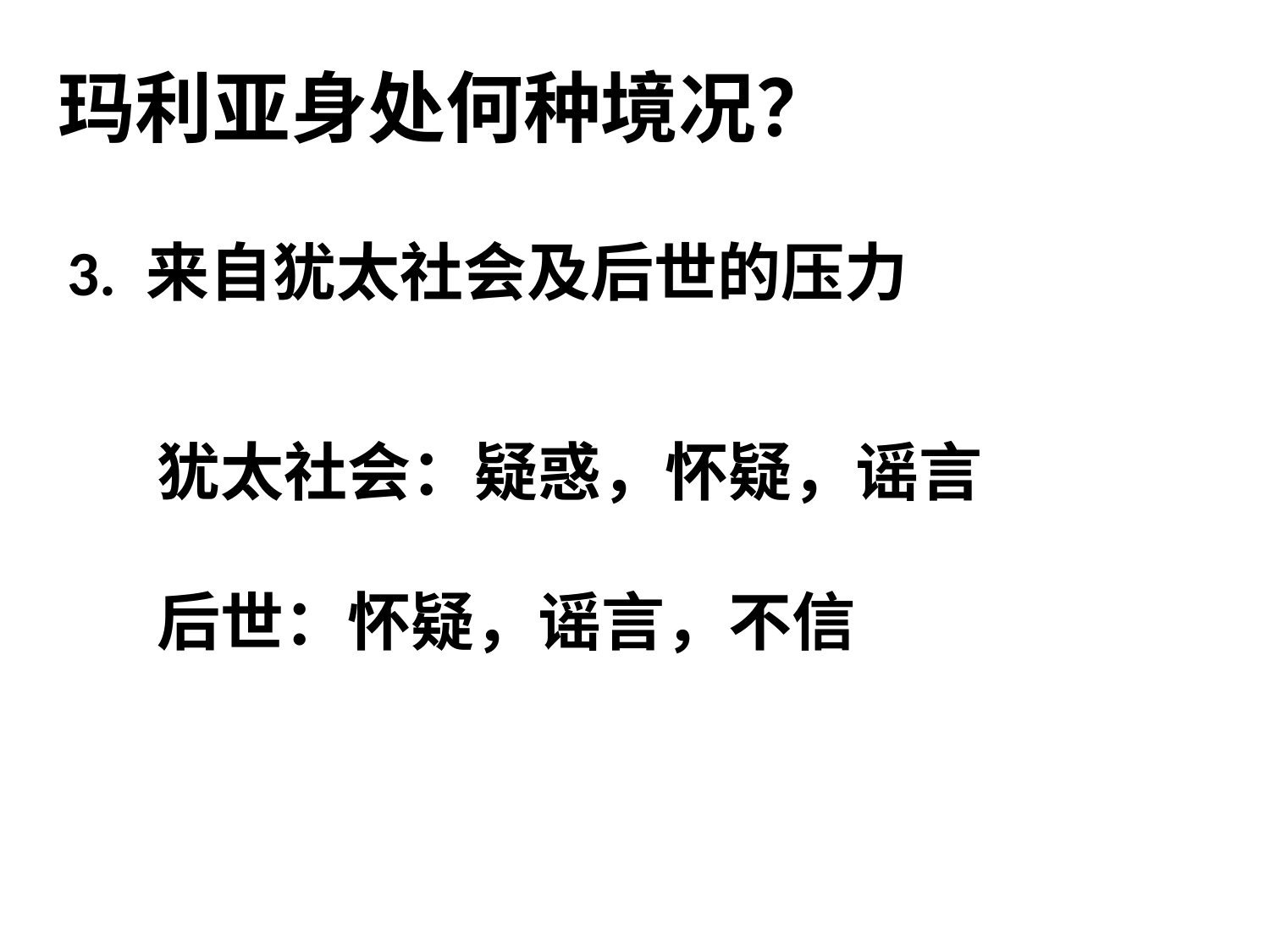

# 玛利亚身处何种境况？
3. 来自犹太社会及后世的压力
犹太社会：疑惑，怀疑，谣言
后世：怀疑，谣言，不信